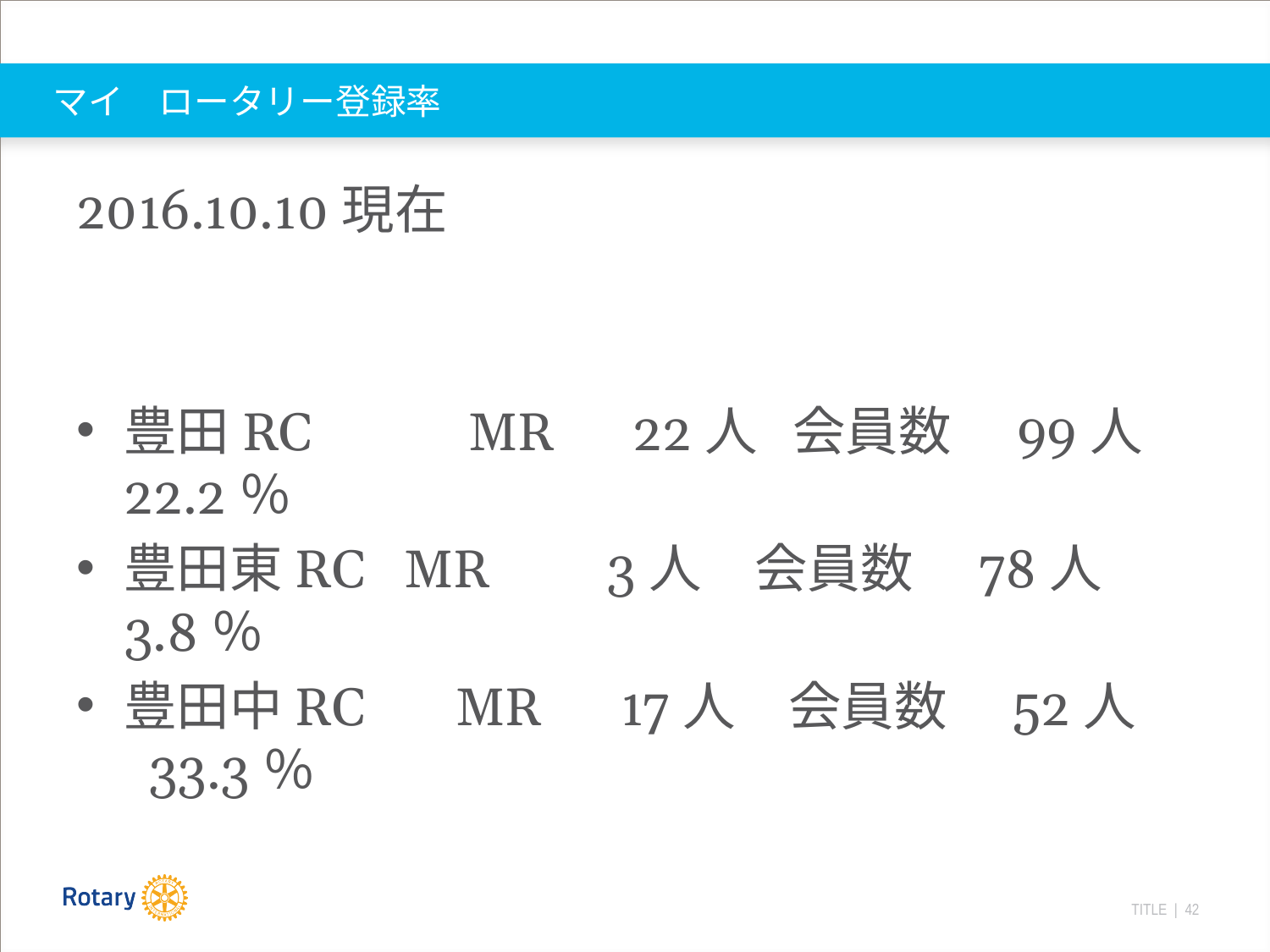

# マイ　ロータリー登録率
2016.10.10現在

豊田RC　　  MR　22人   会員数　99人  22.2％
豊田東RC   MR   　3人　会員数　78人     3.8％
豊田中RC　 MR　17人　会員数　52人　  33.3％